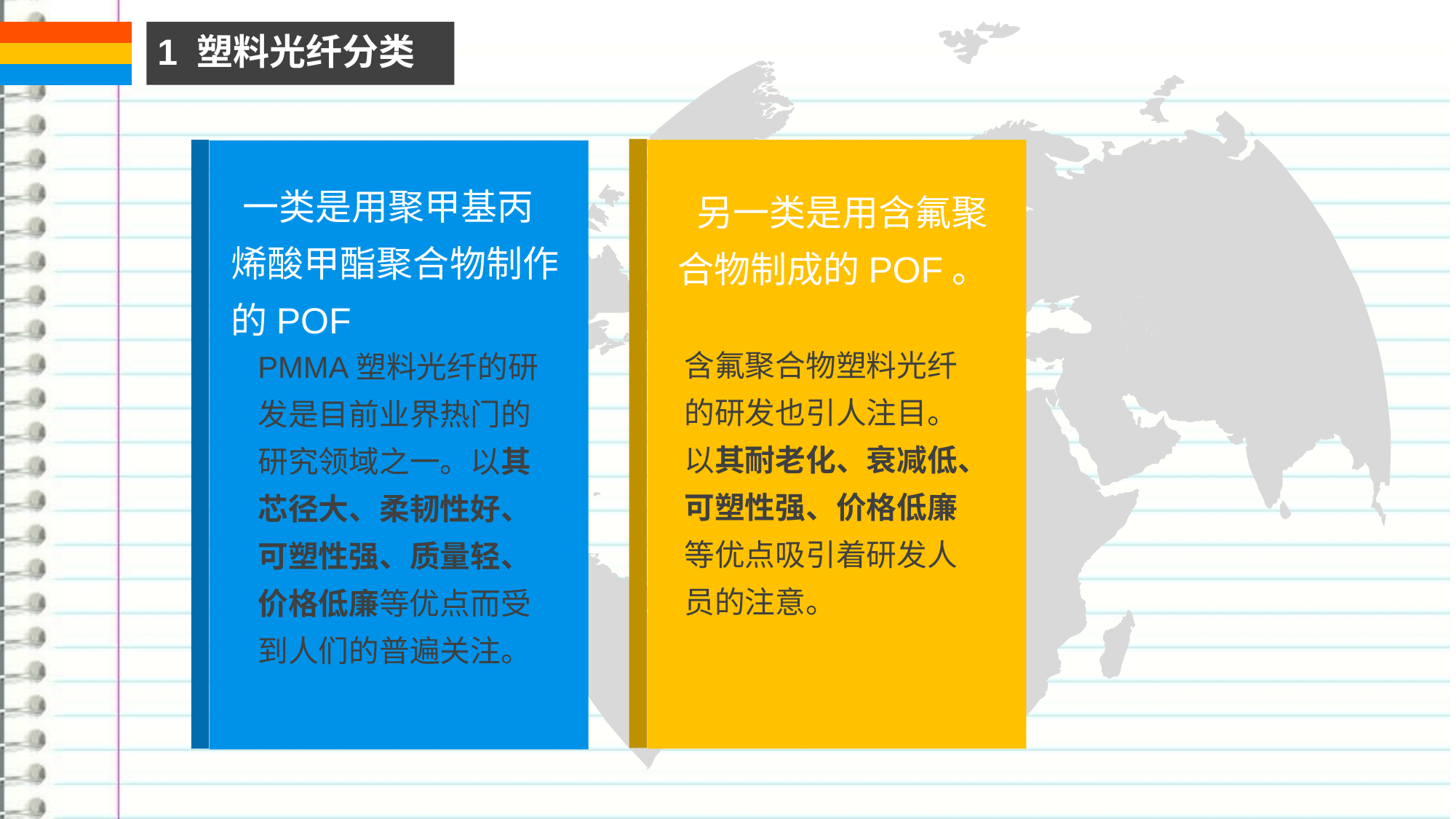

1 塑料光纤分类

  另一类是用含氟聚合物制成的POF。

 一类是用聚甲基丙烯酸甲酯聚合物制作的POF
含氟聚合物塑料光纤的研发也引人注目。以其耐老化、衰减低、可塑性强、价格低廉等优点吸引着研发人员的注意。
PMMA塑料光纤的研发是目前业界热门的研究领域之一。以其芯径大、柔韧性好、可塑性强、质量轻、价格低廉等优点而受到人们的普遍关注。